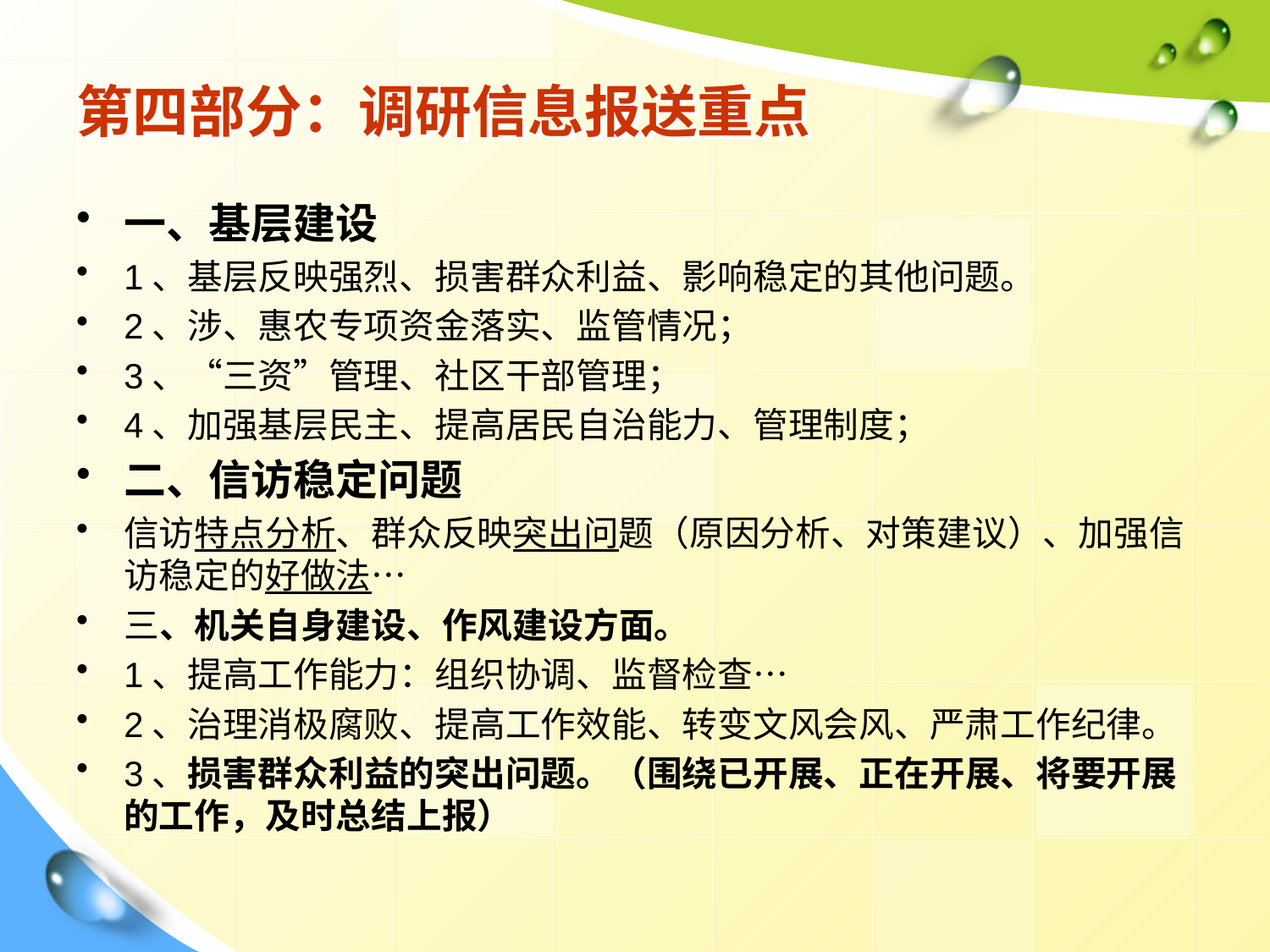

# 第四部分：调研信息报送重点
一、基层建设
1、基层反映强烈、损害群众利益、影响稳定的其他问题。
2、涉、惠农专项资金落实、监管情况；
3、“三资”管理、社区干部管理；
4、加强基层民主、提高居民自治能力、管理制度；
二、信访稳定问题
信访特点分析、群众反映突出问题（原因分析、对策建议）、加强信访稳定的好做法…
三、机关自身建设、作风建设方面。
1、提高工作能力：组织协调、监督检查…
2、治理消极腐败、提高工作效能、转变文风会风、严肃工作纪律。
3、损害群众利益的突出问题。（围绕已开展、正在开展、将要开展的工作，及时总结上报）